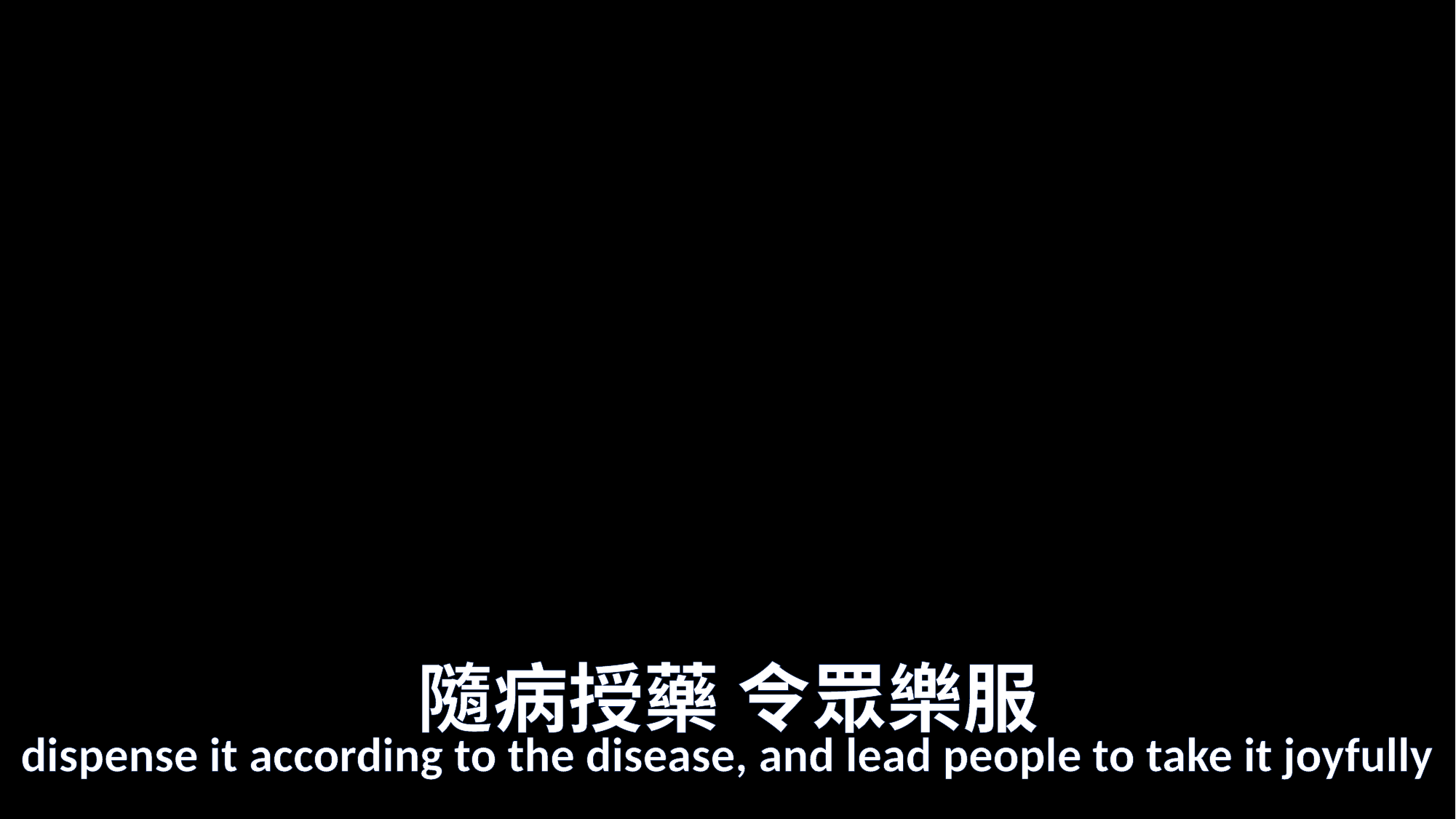

# 隨病授藥 令眾樂服
dispense it according to the disease, and lead people to take it joyfully